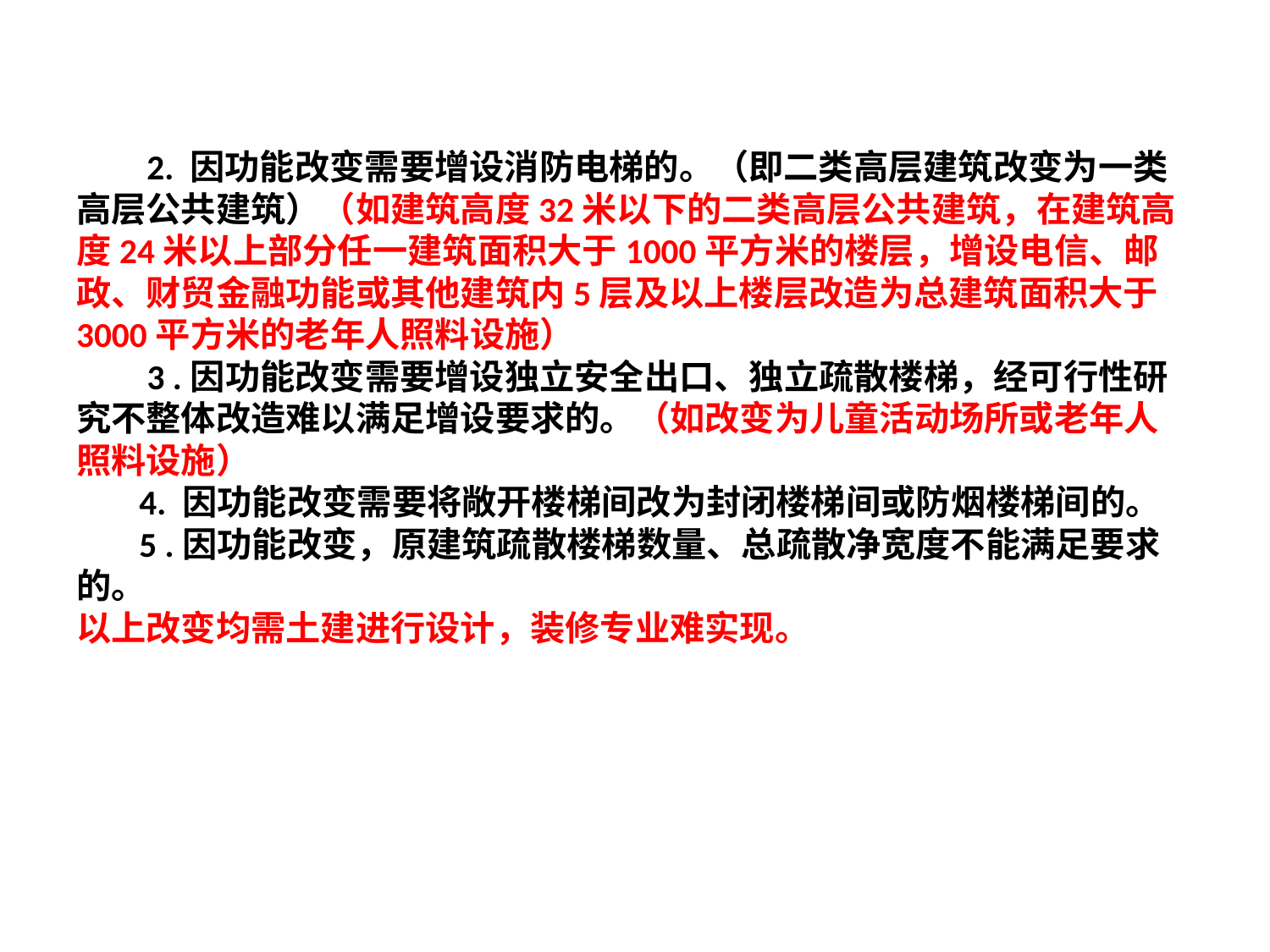

#
         2. 因功能改变需要增设消防电梯的。（即二类高层建筑改变为一类高层公共建筑）（如建筑高度32米以下的二类高层公共建筑，在建筑高度24米以上部分任一建筑面积大于1000平方米的楼层，增设电信、邮政、财贸金融功能或其他建筑内5层及以上楼层改造为总建筑面积大于3000平方米的老年人照料设施）
        3 .因功能改变需要增设独立安全出口、独立疏散楼梯，经可行性研究不整体改造难以满足增设要求的。（如改变为儿童活动场所或老年人照料设施）
       4. 因功能改变需要将敞开楼梯间改为封闭楼梯间或防烟楼梯间的。
       5 .因功能改变，原建筑疏散楼梯数量、总疏散净宽度不能满足要求的。
以上改变均需土建进行设计，装修专业难实现。